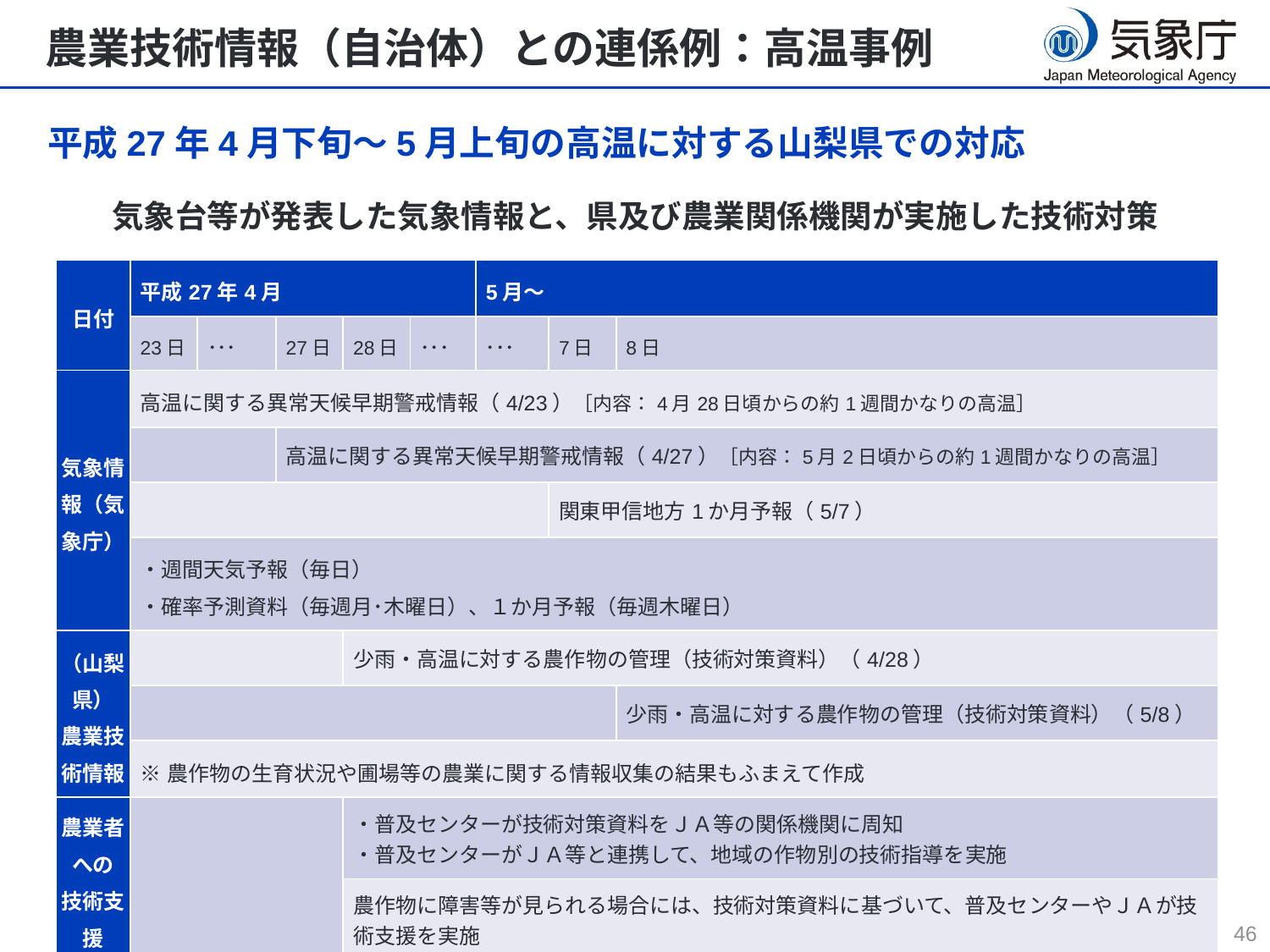

# 農業技術情報（自治体）との連係例：高温事例
平成27年4月下旬～5月上旬の高温に対する山梨県での対応
気象台等が発表した気象情報と、県及び農業関係機関が実施した技術対策
| 日付 | 平成27年4月 |  |  |  |  | 5月～ |  |  |
| --- | --- | --- | --- | --- | --- | --- | --- | --- |
|  | 23日 | ･･･ | 27日 | 28日 | ･･･ | ･･･ | 7日 | 8日 |
| 気象情報（気象庁） | 高温に関する異常天候早期警戒情報（4/23）［内容：4月28日頃からの約1週間かなりの高温］ |  |  |  |  |  |  |  |
|  |  |  | 高温に関する異常天候早期警戒情報（4/27）［内容：5月2日頃からの約1週間かなりの高温］ |  |  |  |  |  |
|  |  |  |  |  |  |  | 関東甲信地方1か月予報（5/7） |  |
|  | ・週間天気予報（毎日） ・確率予測資料（毎週月･木曜日）、１か月予報（毎週木曜日） |  |  |  |  |  |  |  |
| （山梨県） 農業技術情報 |  |  |  | 少雨・高温に対する農作物の管理（技術対策資料）（4/28） |  |  |  |  |
|  |  |  |  |  |  |  |  | 少雨・高温に対する農作物の管理（技術対策資料）（5/8） |
|  | ※農作物の生育状況や圃場等の農業に関する情報収集の結果もふまえて作成 |  |  |  |  |  |  |  |
| 農業者への 技術支援 |  |  |  | ・普及センターが技術対策資料をＪＡ等の関係機関に周知 ・普及センターがＪＡ等と連携して、地域の作物別の技術指導を実施 |  |  |  |  |
|  |  |  |  | 農作物に障害等が見られる場合には、技術対策資料に基づいて、普及センターやＪＡが技術支援を実施 |  |  |  |  |
46